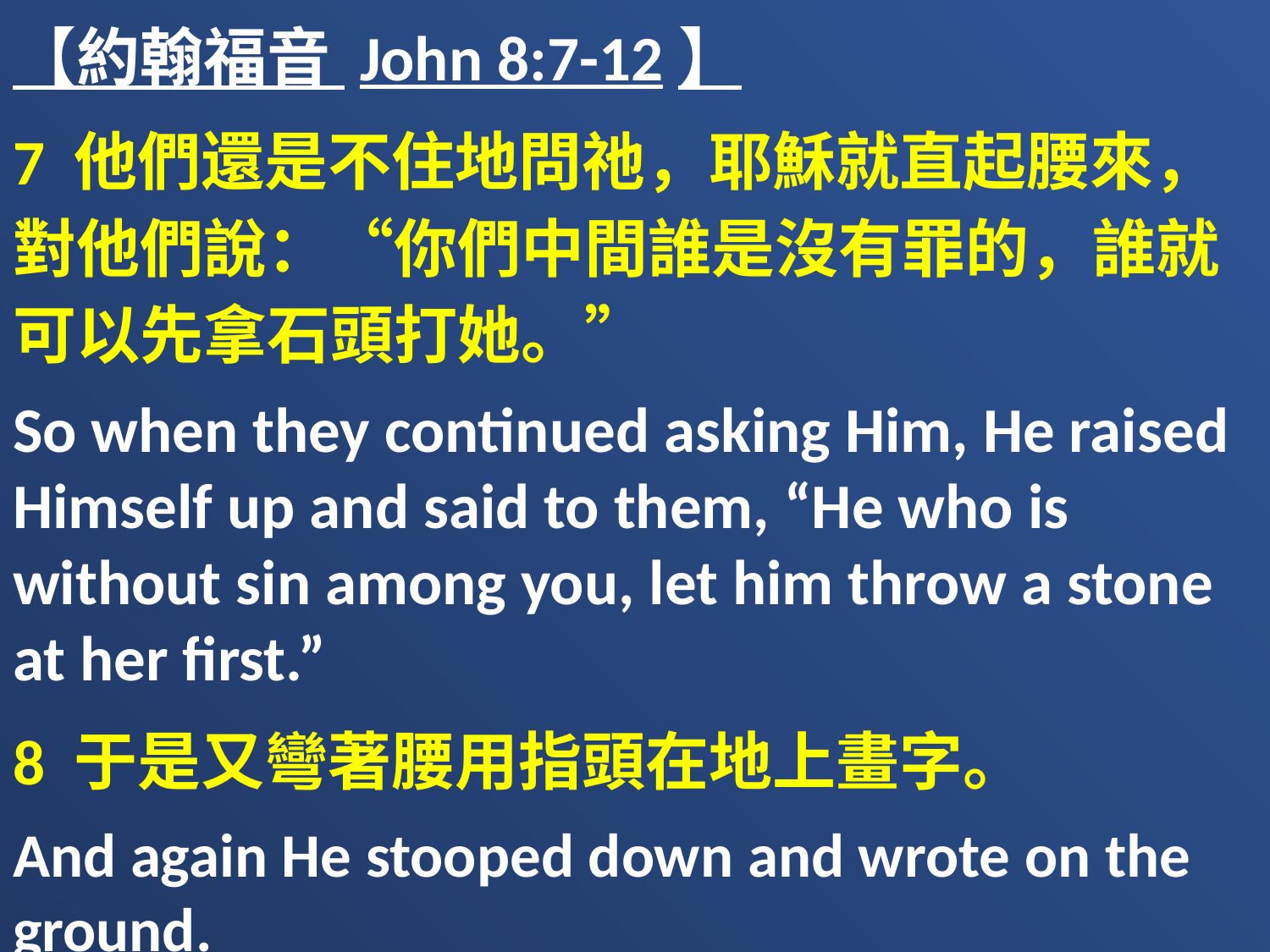

【約翰福音 John 8:7-12】
7 他們還是不住地問祂，耶穌就直起腰來，對他們說：“你們中間誰是沒有罪的，誰就可以先拿石頭打她。”
So when they continued asking Him, He raised Himself up and said to them, “He who is without sin among you, let him throw a stone at her first.”
8 于是又彎著腰用指頭在地上畫字。
And again He stooped down and wrote on the ground.